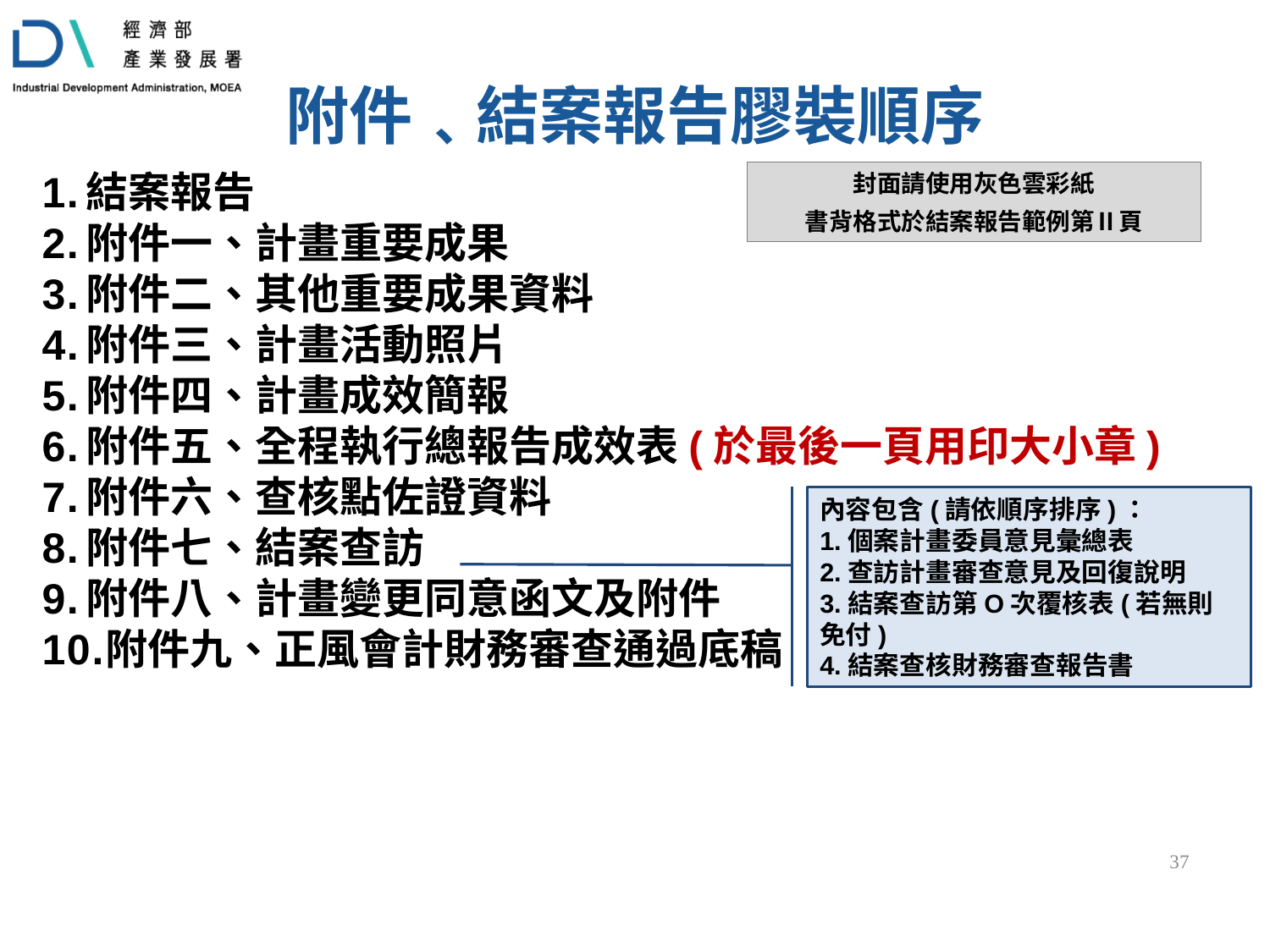

附件﹑結案報告膠裝順序
結案報告
附件一、計畫重要成果
附件二、其他重要成果資料
附件三、計畫活動照片
附件四、計畫成效簡報
附件五、全程執行總報告成效表(於最後一頁用印大小章)
附件六、查核點佐證資料
附件七、結案查訪
附件八、計畫變更同意函文及附件
附件九、正風會計財務審查通過底稿
封面請使用灰色雲彩紙
書背格式於結案報告範例第Ⅱ頁
內容包含(請依順序排序)：
1.個案計畫委員意見彙總表
2.查訪計畫審查意見及回復說明
3.結案查訪第O次覆核表(若無則免付)
4.結案查核財務審查報告書
37